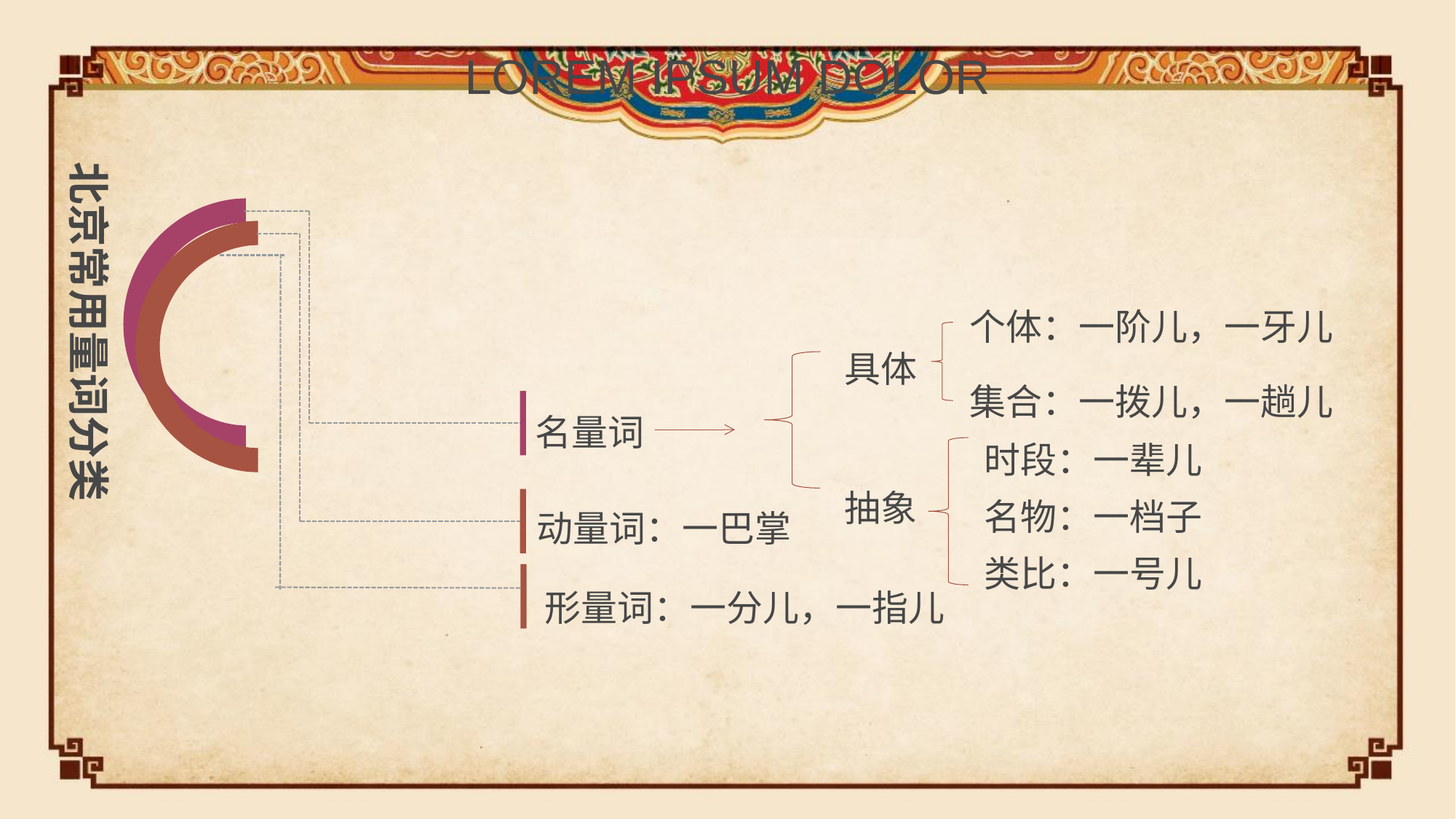

LOREM IPSUM DOLOR
北京常用量词分类

个体：一阶儿，一牙儿

具体

集合：一拨儿，一趟儿

名量词
时段：一辈儿
名物：一档子
类比：一号儿

抽象

动量词：一巴掌

形量词：一分儿，一指儿